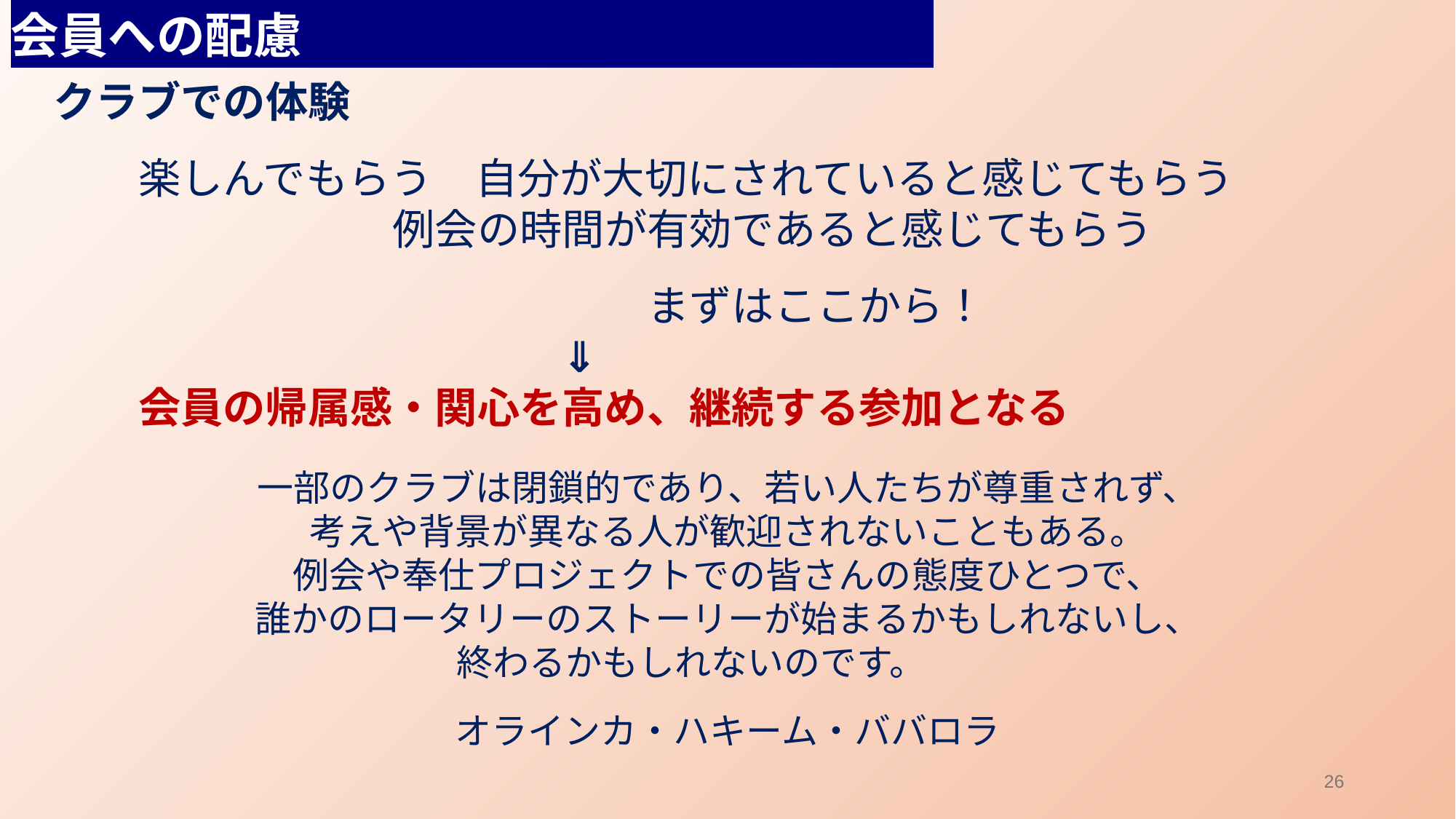

会員への配慮
クラブでの体験

　　楽しんでもらう　自分が大切にされていると感じてもらう
　　　　　　　　例会の時間が有効であると感じてもらう

　　　　　　　　　　　　　　まずはここから！
　　　　　　　　　　　　⇓
　　会員の帰属感・関心を高め、継続する参加となる

一部のクラブは閉鎖的であり、若い人たちが尊重されず、
考えや背景が異なる人が歓迎されないこともある。
例会や奉仕プロジェクトでの皆さんの態度ひとつで、
誰かのロータリーのストーリーが始まるかもしれないし、
終わるかもしれないのです。

オラインカ・ハキーム・ババロラ

26